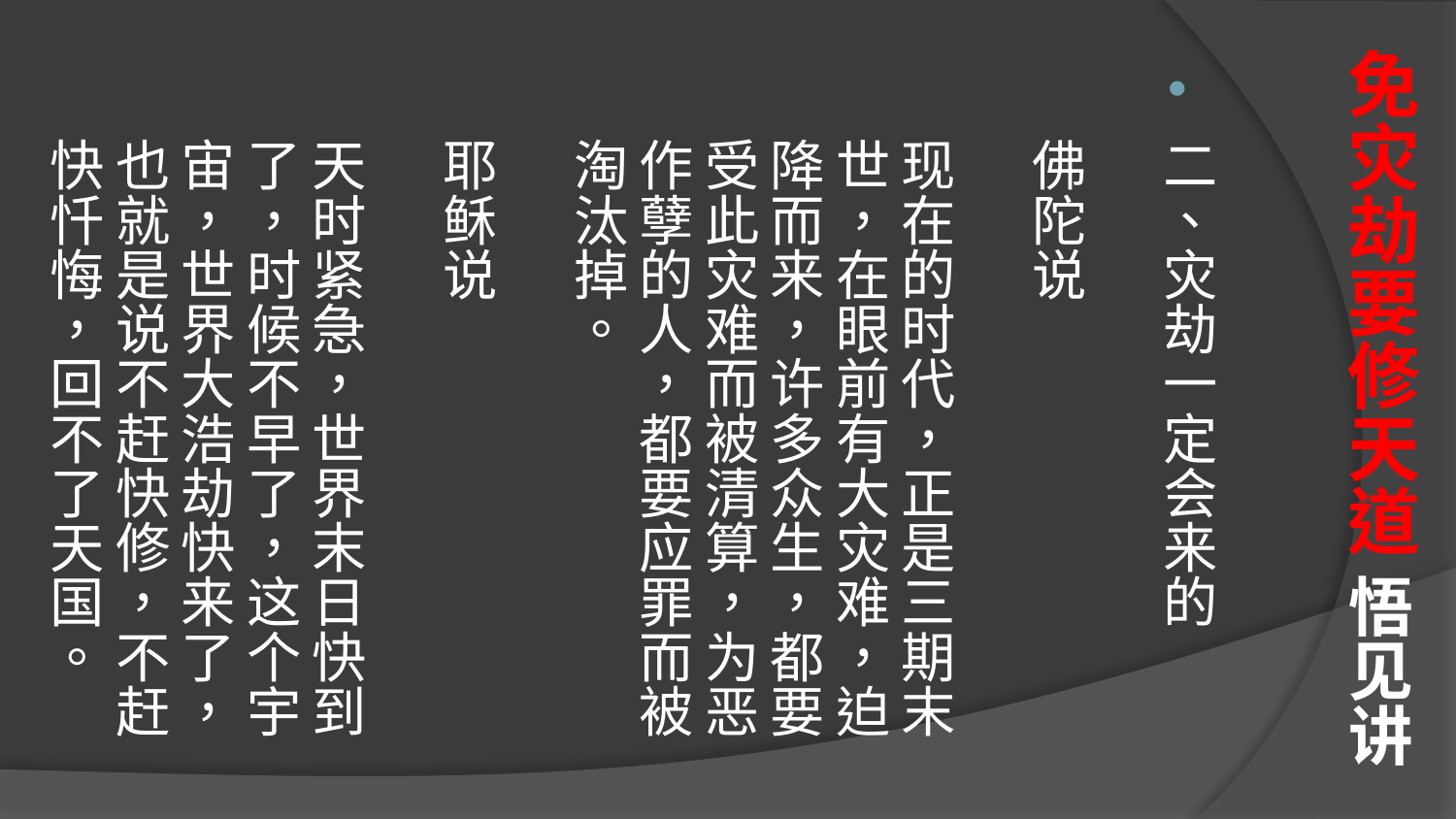

# 免灾劫要修天道 悟见讲
二、灾劫一定会来的
佛陀说
现在的时代，正是三期末世，在眼前有大灾难，迫降而来，许多众生，都要受此灾难而被清算，为恶作孽的人，都要应罪而被淘汰掉。
耶稣说
天时紧急，世界末日快到了，时候不早了，这个宇宙，世界大浩劫快来了，也就是说不赶快修，不赶快忏悔，回不了天国。